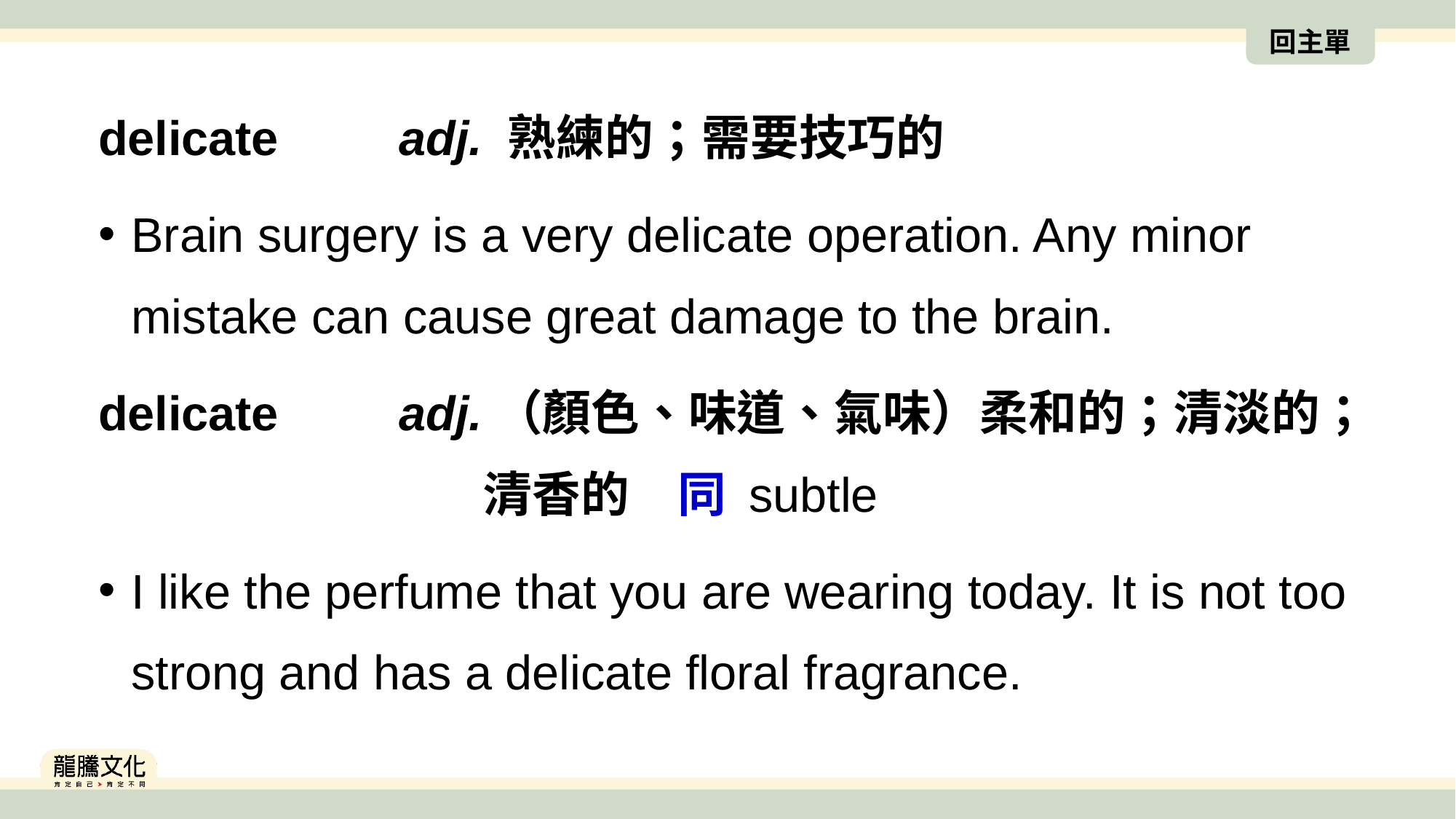

回主單
delicate　　adj. 熟練的；需要技巧的
Brain surgery is a very delicate operation. Any minor mistake can cause great damage to the brain.
delicate　　adj.（顏色、味道、氣味）柔和的；清淡的；清香的　同 subtle
I like the perfume that you are wearing today. It is not too strong and has a delicate floral fragrance.